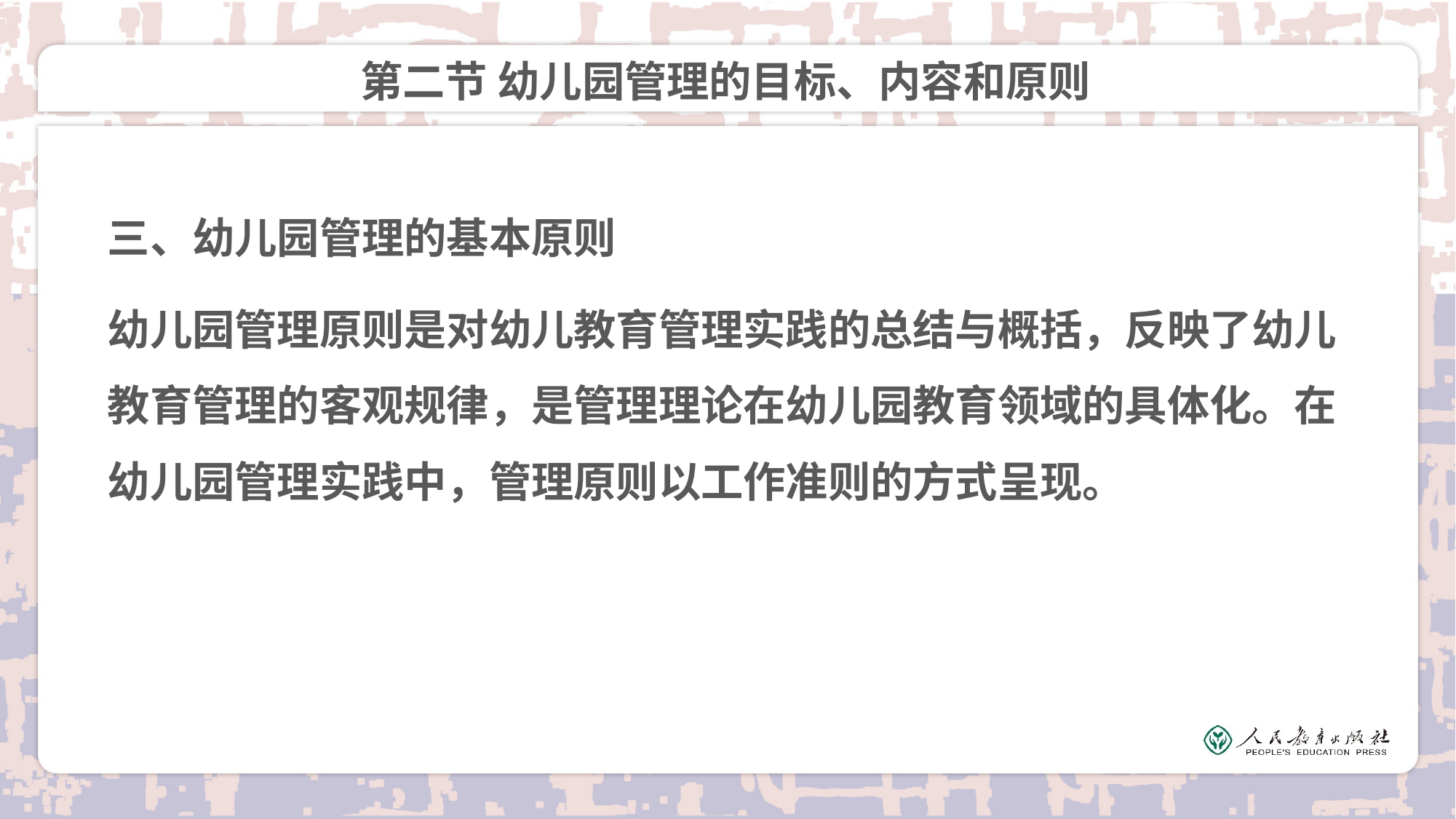

# 第二节 幼儿园管理的目标、内容和原则
三、幼儿园管理的基本原则
幼儿园管理原则是对幼儿教育管理实践的总结与概括，反映了幼儿教育管理的客观规律，是管理理论在幼儿园教育领域的具体化。在幼儿园管理实践中，管理原则以工作准则的方式呈现。